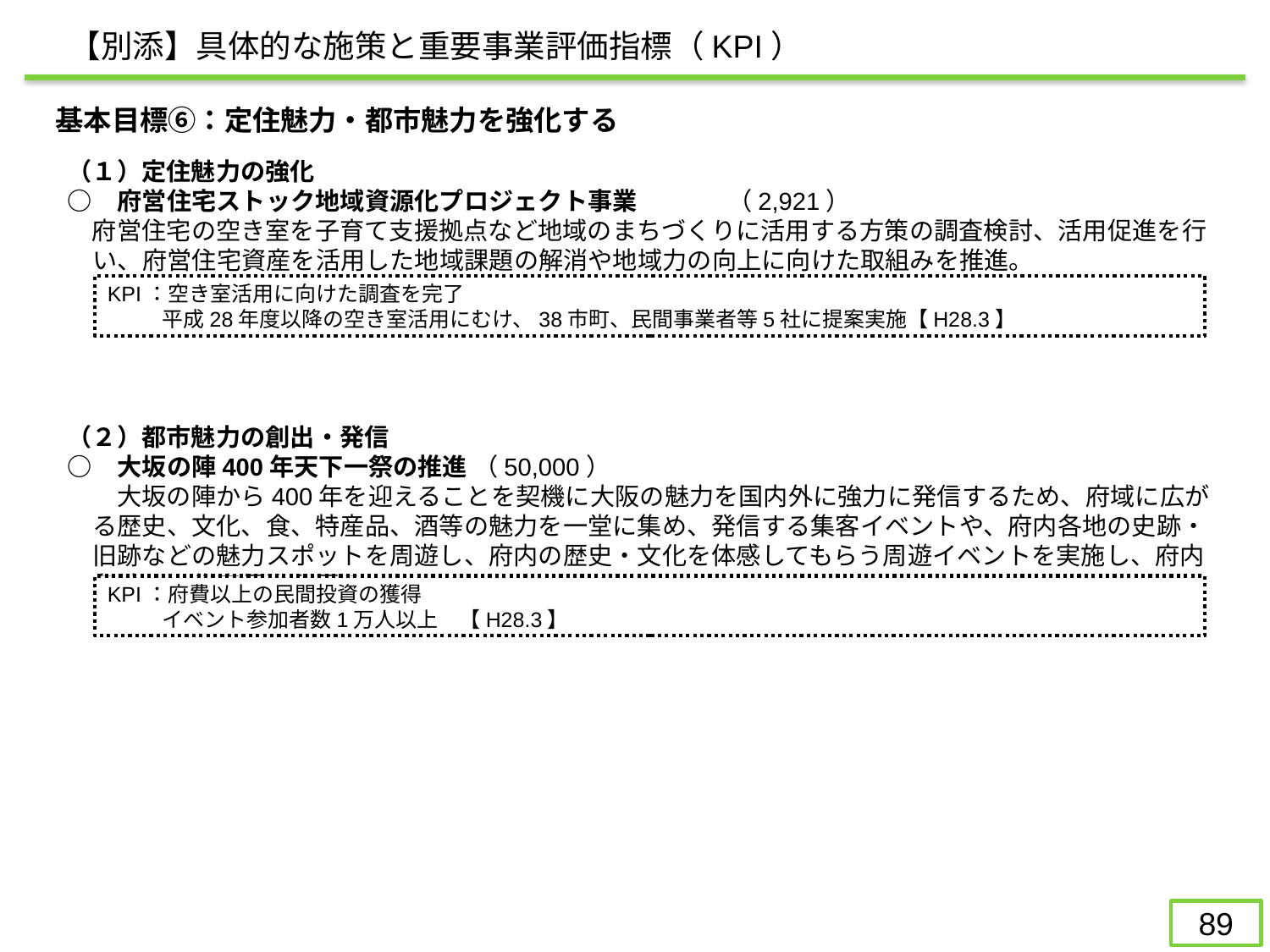

【別添】具体的な施策と重要事業評価指標（KPI）
　基本目標⑥：定住魅力・都市魅力を強化する
（１）定住魅力の強化
○	　府営住宅ストック地域資源化プロジェクト事業	（2,921）
　府営住宅の空き室を子育て支援拠点など地域のまちづくりに活用する方策の調査検討、活用促進を行い、府営住宅資産を活用した地域課題の解消や地域力の向上に向けた取組みを推進。

（２）都市魅力の創出・発信
○	　大坂の陣400年天下一祭の推進	（50,000）
　　大坂の陣から400年を迎えることを契機に大阪の魅力を国内外に強力に発信するため、府域に広がる歴史、文化、食、特産品、酒等の魅力を一堂に集め、発信する集客イベントや、府内各地の史跡・旧跡などの魅力スポットを周遊し、府内の歴史・文化を体感してもらう周遊イベントを実施し、府内各地への集客促進を図る。

KPI：空き室活用に向けた調査を完了
平成28年度以降の空き室活用にむけ、38市町、民間事業者等5社に提案実施【H28.3】
KPI：府費以上の民間投資の獲得
イベント参加者数1万人以上　【H28.3】
89